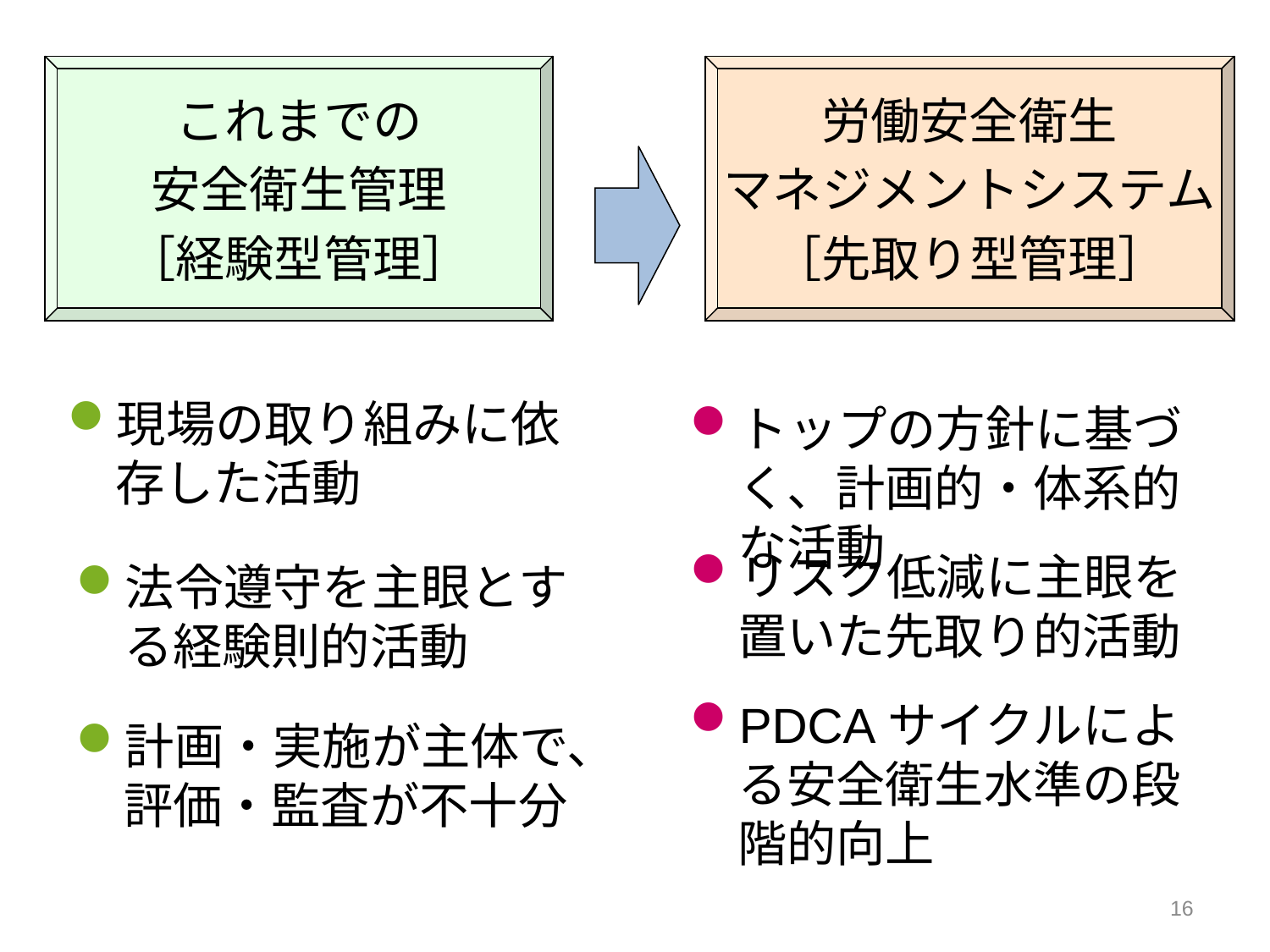

これまでの
安全衛生管理
［経験型管理］
労働安全衛生
マネジメントシステム
［先取り型管理］

現場の取り組みに依存した活動
トップの方針に基づく、計画的・体系的な活動
リスク低減に主眼を置いた先取り的活動
法令遵守を主眼とする経験則的活動
PDCAサイクルによる安全衛生水準の段階的向上
計画・実施が主体で、評価・監査が不十分
16